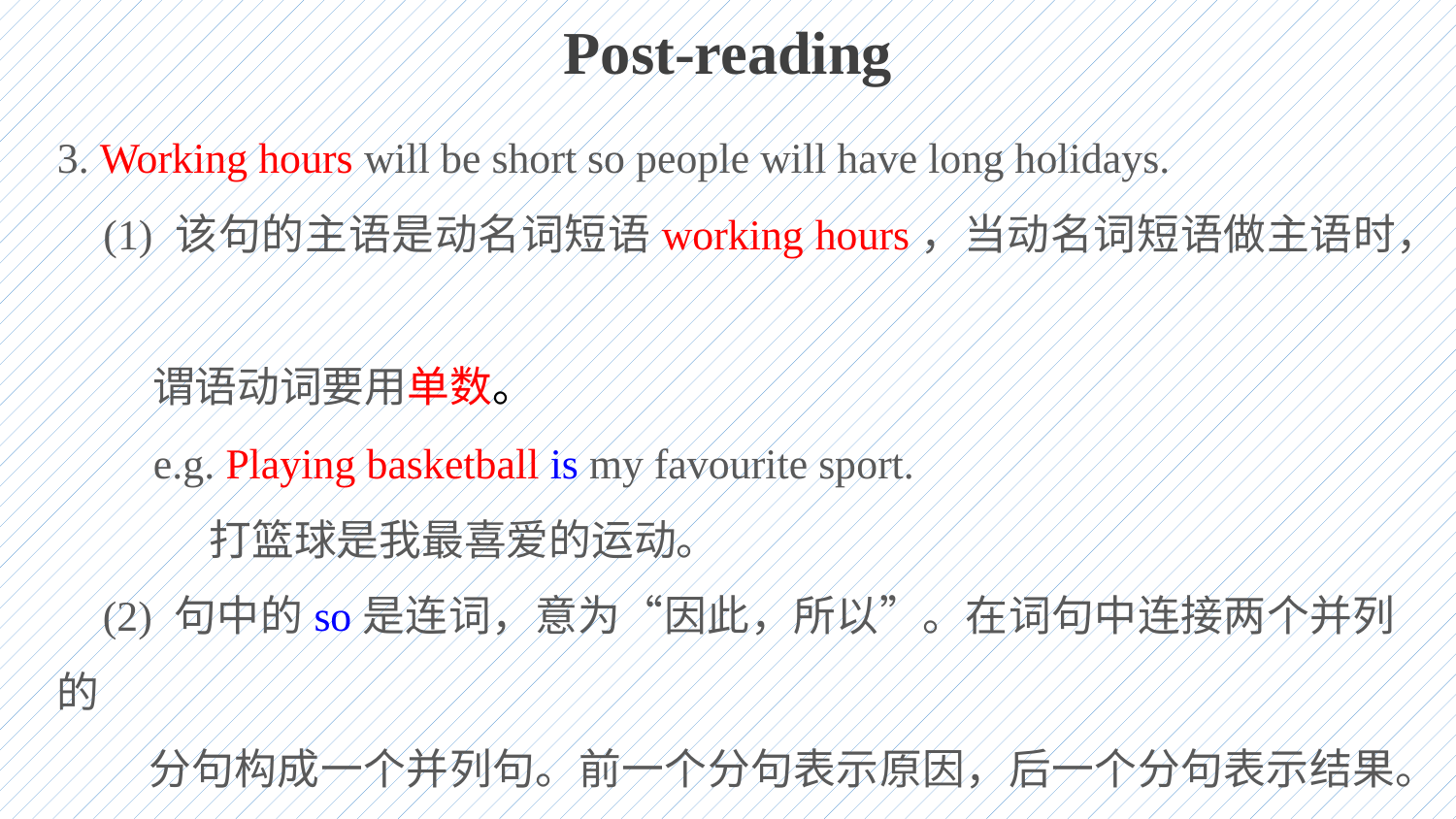

Post-reading
3. Working hours will be short so people will have long holidays.
    (1) 该句的主语是动名词短语working hours，当动名词短语做主语时，
         谓语动词要用单数。
         e.g. Playing basketball is my favourite sport.
               打篮球是我最喜爱的运动。
    (2) 句中的so是连词，意为“因此，所以”。在词句中连接两个并列的
        分句构成一个并列句。前一个分句表示原因，后一个分句表示结果。
        e.g. She felt too tired, so she went to bed early.
               她感觉太累了，所以很早就睡了。